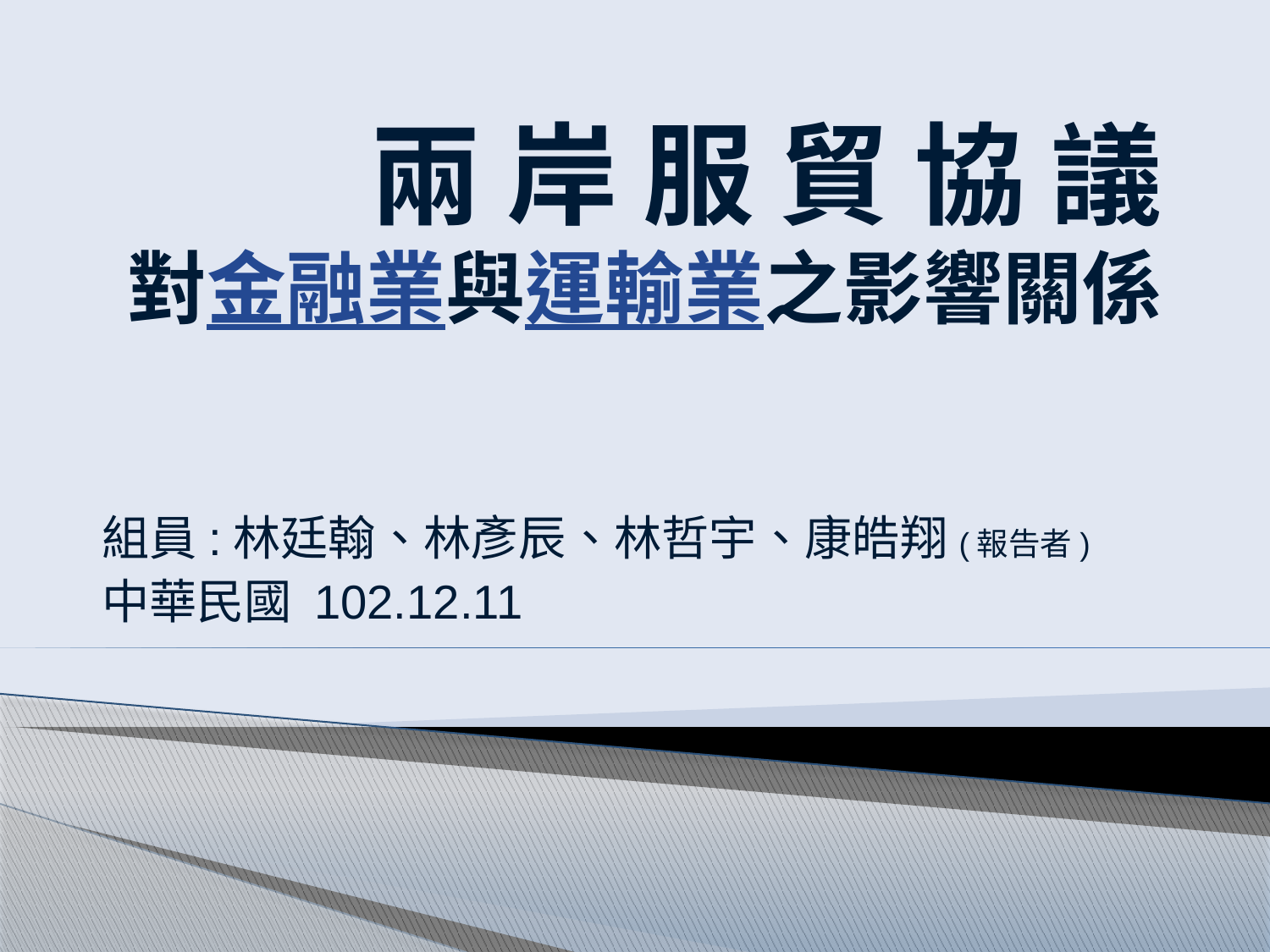

# 兩 岸 服 貿 協 議 對金融業與運輸業之影響關係
組員:林廷翰、林彥辰、林哲宇、康皓翔(報告者)
中華民國 102.12.11